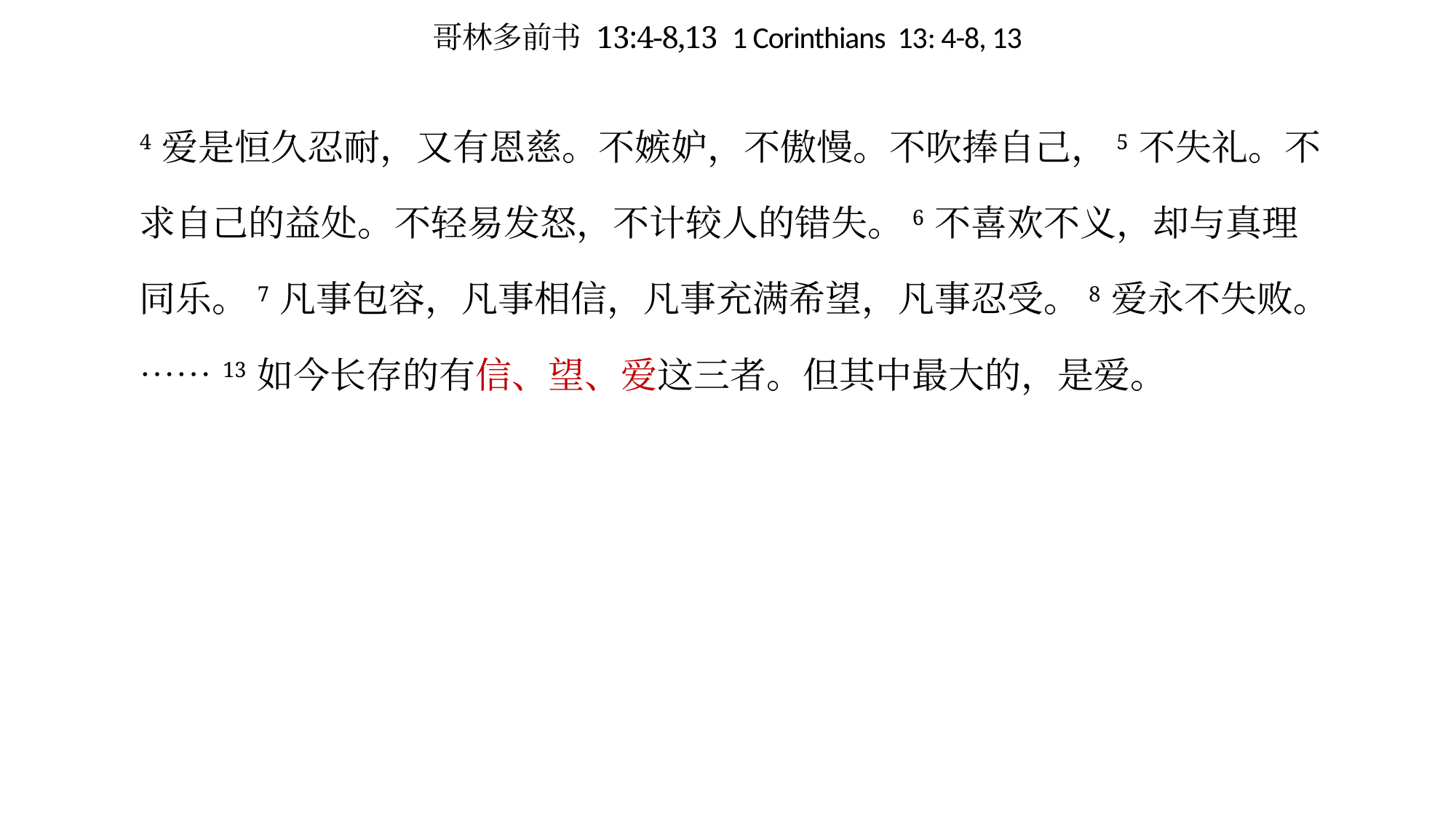

# 哥林多前书 13:4-8,13  1 Corinthians  13: 4-8, 13
4 爱是恒久忍耐，又有恩慈。不嫉妒，不傲慢。不吹捧自己，5 不失礼。不求自己的益处。不轻易发怒，不计较人的错失。6 不喜欢不义，却与真理同乐。7 凡事包容，凡事相信，凡事充满希望，凡事忍受。8 爱永不失败。…… 13 如今长存的有信、望、爱这三者。但其中最大的，是爱。